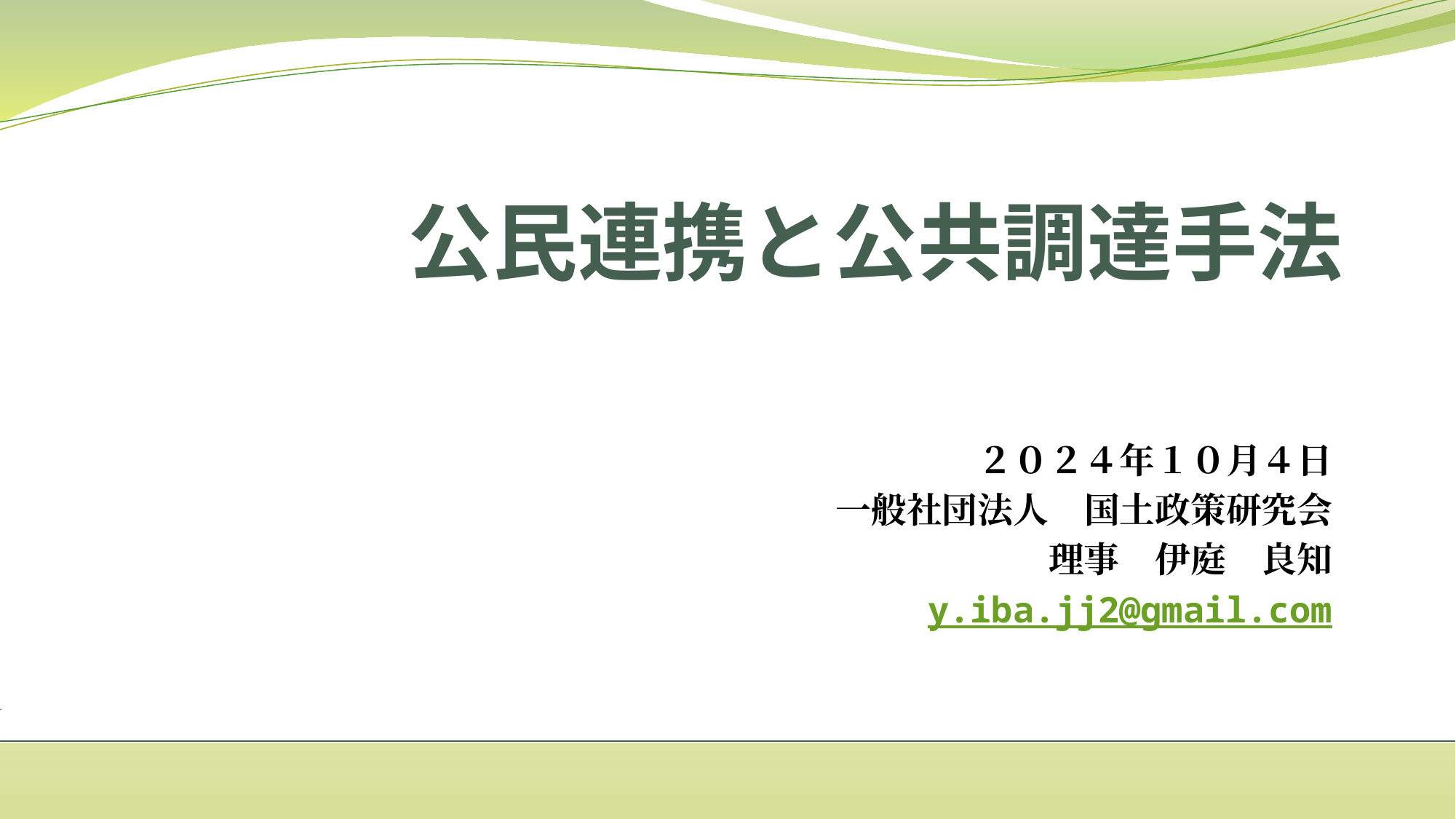

# 公民連携と公共調達手法
２０２４年１０月４日
一般社団法人　国土政策研究会
理事　伊庭　良知
y.iba.jj2@gmail.com